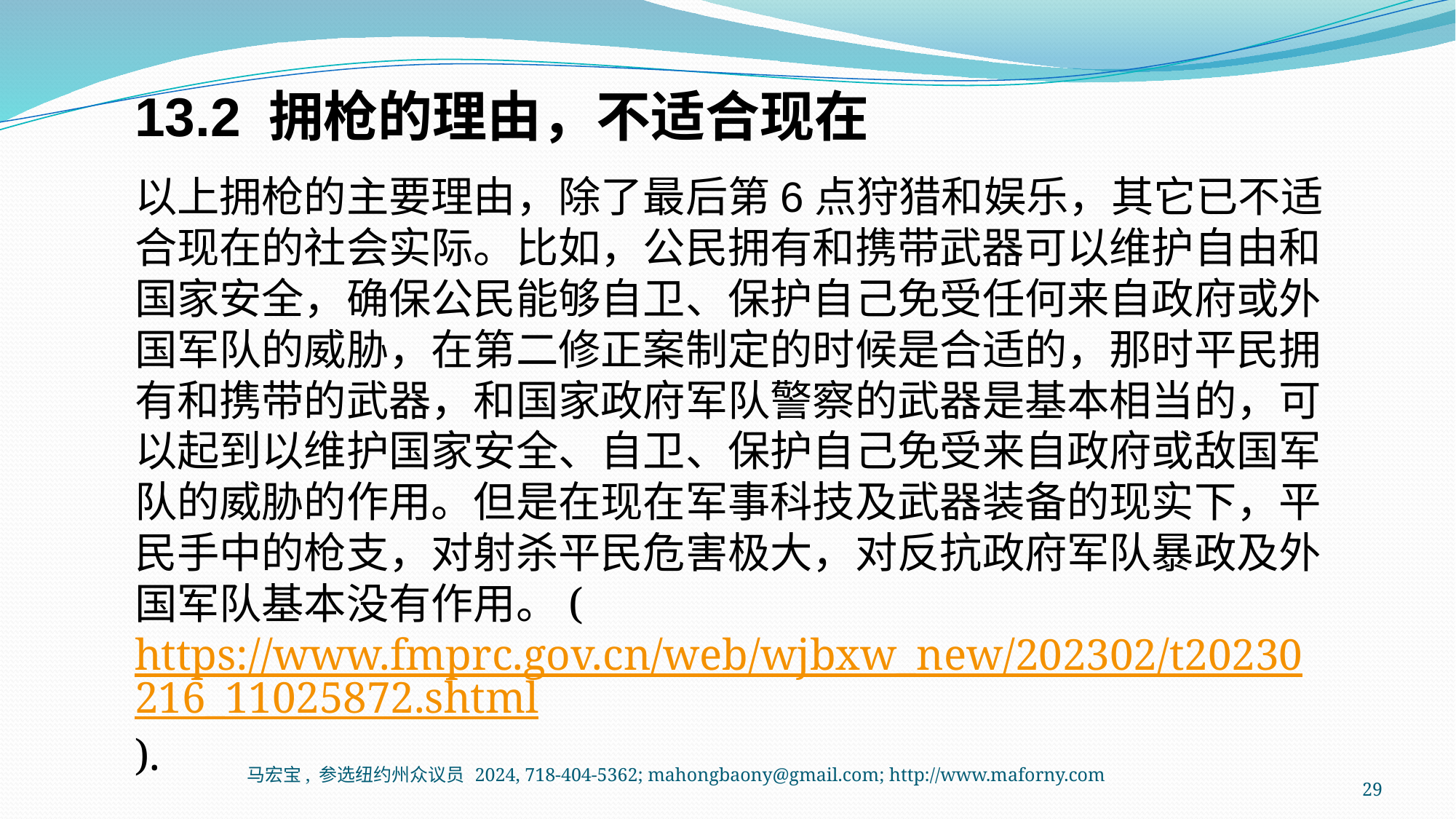

13.2 拥枪的理由，不适合现在

以上拥枪的主要理由，除了最后第6点狩猎和娱乐，其它已不适合现在的社会实际。比如，公民拥有和携带武器可以维护自由和国家安全，确保公民能够自卫、保护自己免受任何来自政府或外国军队的威胁，在第二修正案制定的时候是合适的，那时平民拥有和携带的武器，和国家政府军队警察的武器是基本相当的，可以起到以维护国家安全、自卫、保护自己免受来自政府或敌国军队的威胁的作用。但是在现在军事科技及武器装备的现实下，平民手中的枪支，对射杀平民危害极大，对反抗政府军队暴政及外国军队基本没有作用。(https://www.fmprc.gov.cn/web/wjbxw_new/202302/t20230216_11025872.shtml).
马宏宝, 参选纽约州众议员 2024, 718-404-5362; mahongbaony@gmail.com; http://www.maforny.com
29